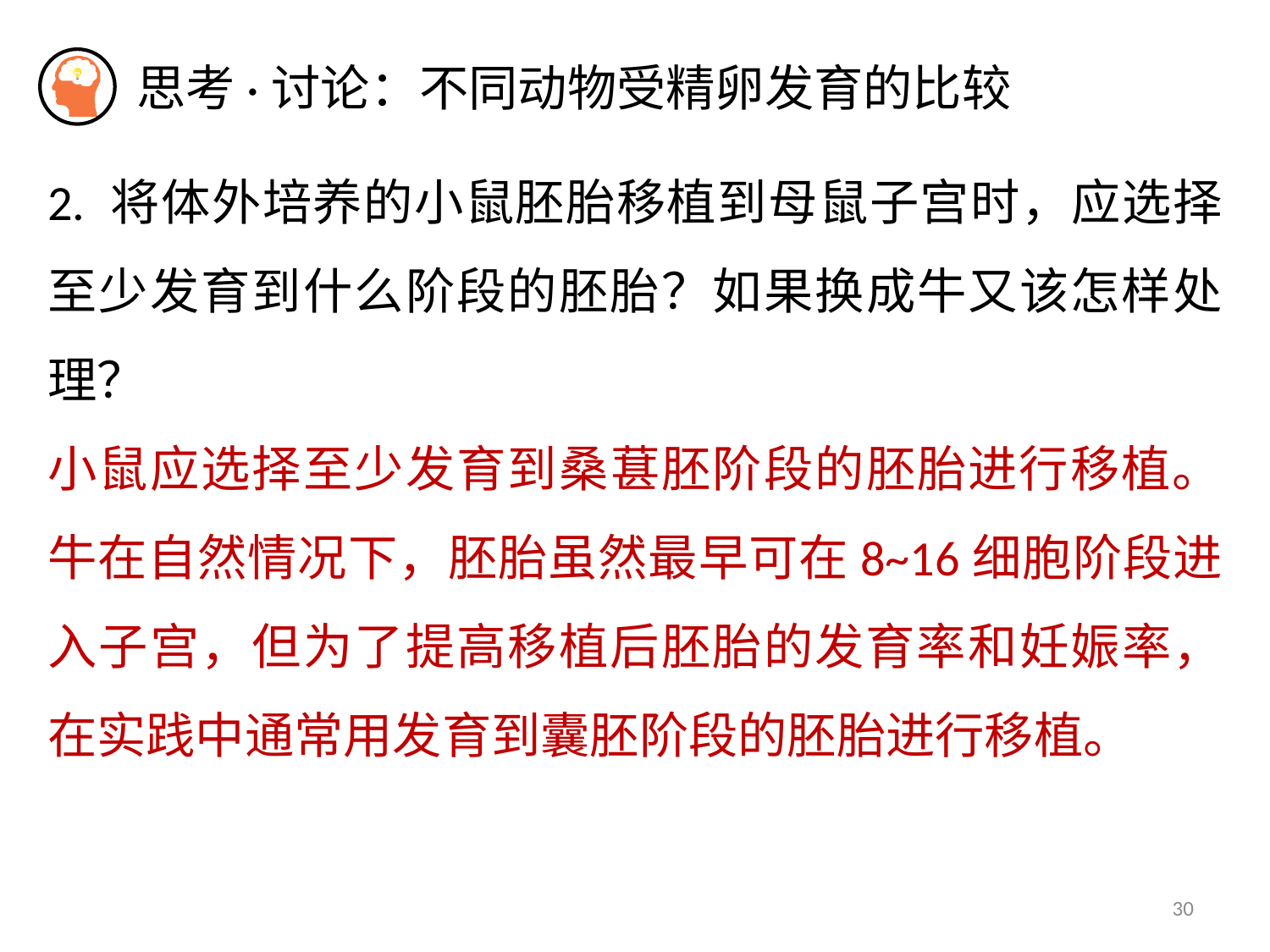

思考·讨论：不同动物受精卵发育的比较
2. 将体外培养的小鼠胚胎移植到母鼠子宫时，应选择至少发育到什么阶段的胚胎？如果换成牛又该怎样处理？
小鼠应选择至少发育到桑葚胚阶段的胚胎进行移植。牛在自然情况下，胚胎虽然最早可在8~16细胞阶段进入子宫，但为了提高移植后胚胎的发育率和妊娠率，在实践中通常用发育到囊胚阶段的胚胎进行移植。
30